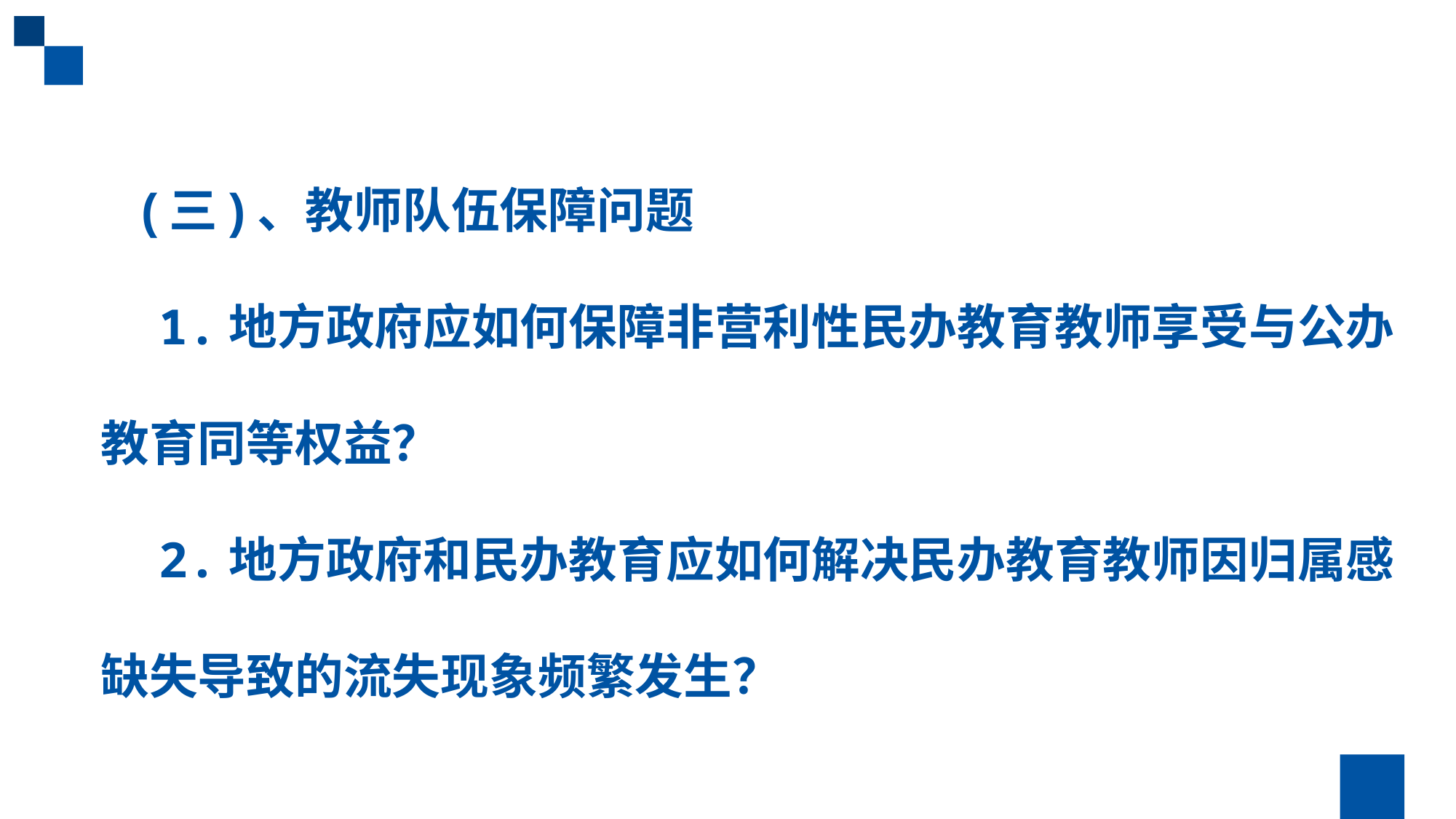

(三)、教师队伍保障问题
  1.地方政府应如何保障非营利性民办教育教师享受与公办教育同等权益？
  2.地方政府和民办教育应如何解决民办教育教师因归属感缺失导致的流失现象频繁发生？

57